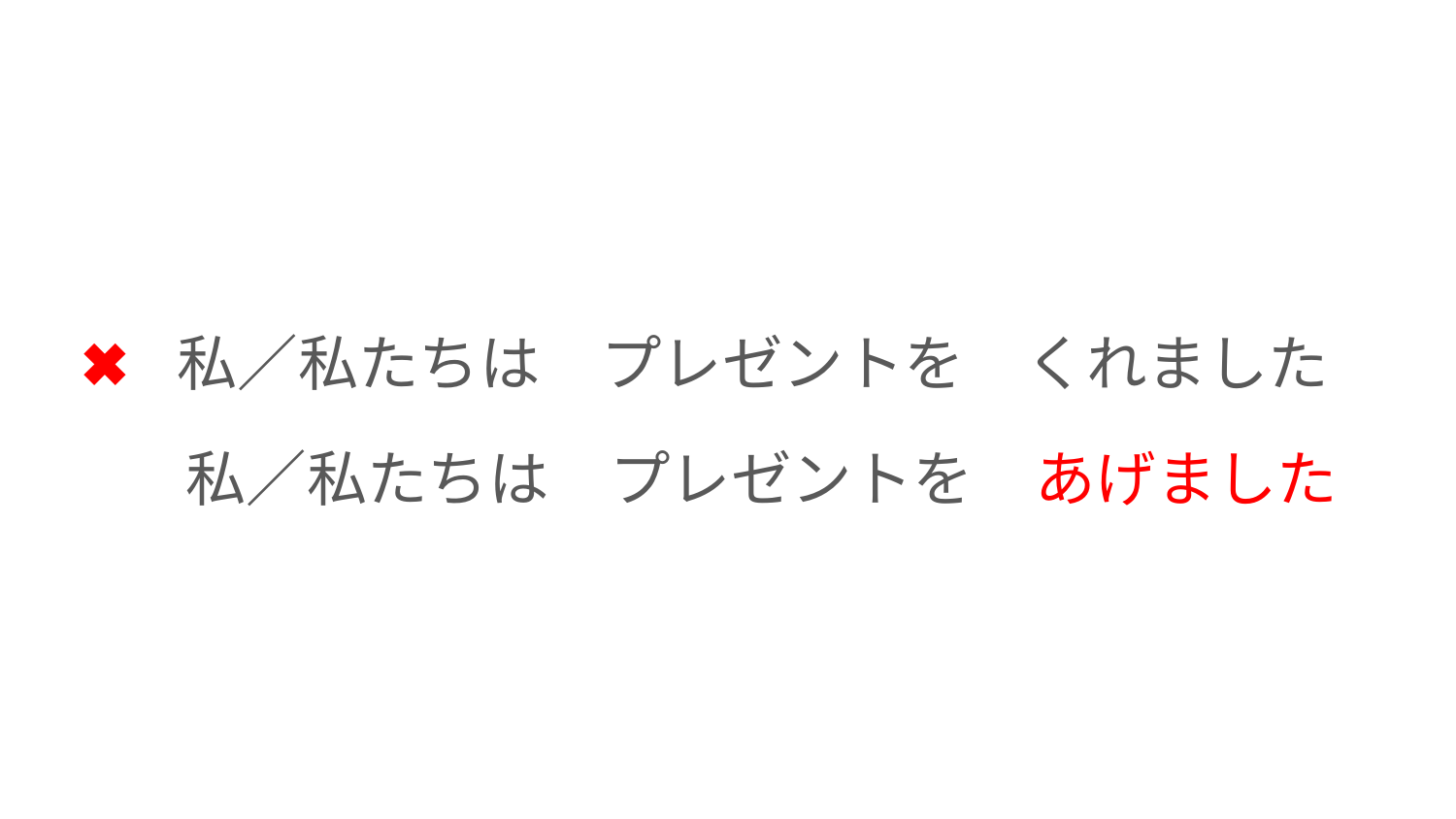

#

 ✖  私／私たちは　プレゼントを　くれました
　　私／私たちは　プレゼントを　あげました